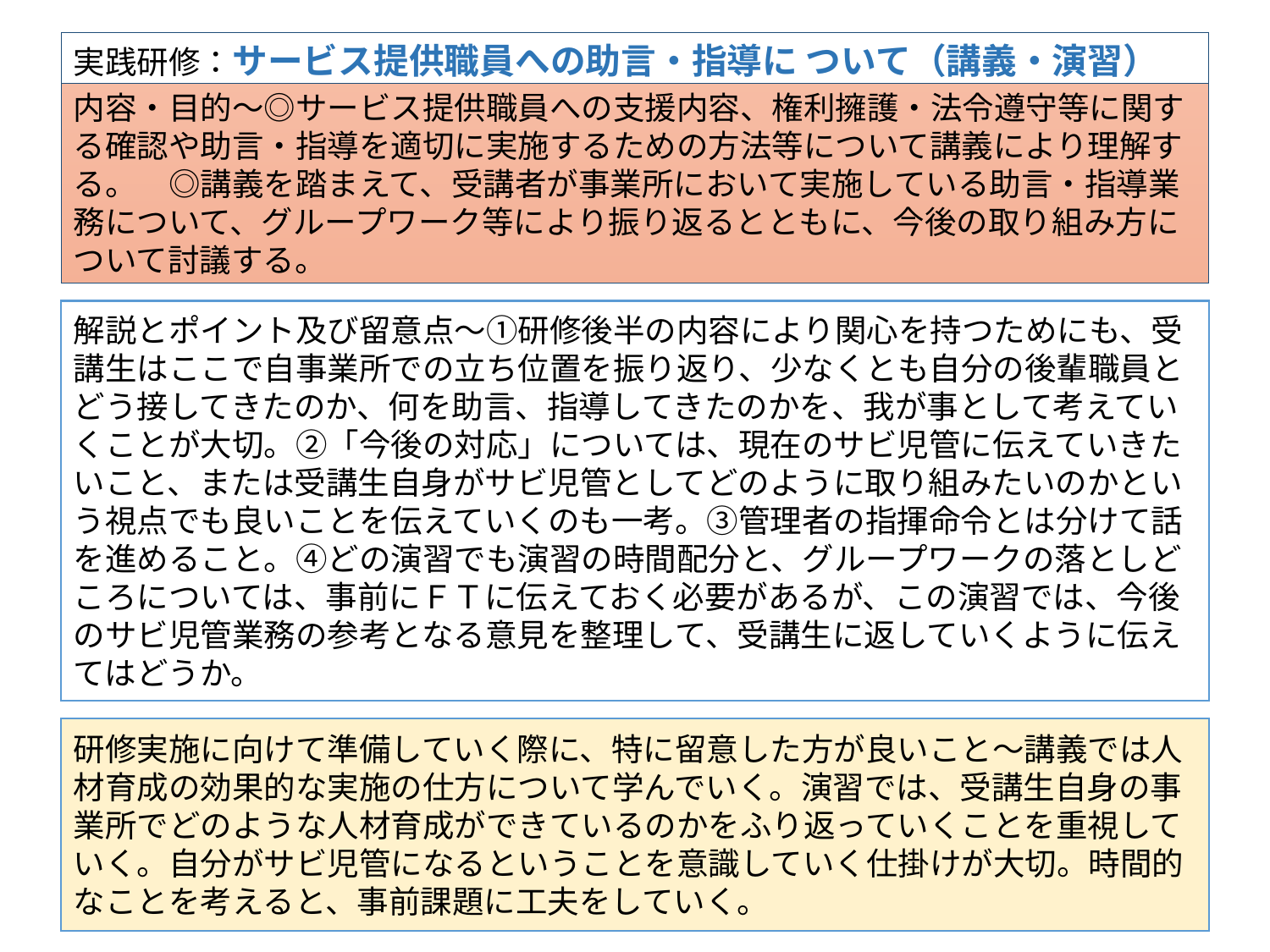

実践研修：サービス提供職員への助言・指導に ついて（講義・演習）
内容・目的～◎サービス提供職員への支援内容、権利擁護・法令遵守等に関する確認や助言・指導を適切に実施するための方法等について講義により理解する。　◎講義を踏まえて、受講者が事業所において実施している助言・指導業務について、グループワーク等により振り返るとともに、今後の取り組み方について討議する。
解説とポイント及び留意点～①研修後半の内容により関心を持つためにも、受講生はここで自事業所での立ち位置を振り返り、少なくとも自分の後輩職員とどう接してきたのか、何を助言、指導してきたのかを、我が事として考えていくことが大切。②「今後の対応」については、現在のサビ児管に伝えていきたいこと、または受講生自身がサビ児管としてどのように取り組みたいのかという視点でも良いことを伝えていくのも一考。③管理者の指揮命令とは分けて話を進めること。④どの演習でも演習の時間配分と、グループワークの落としどころについては、事前にＦＴに伝えておく必要があるが、この演習では、今後のサビ児管業務の参考となる意見を整理して、受講生に返していくように伝えてはどうか。
研修実施に向けて準備していく際に、特に留意した方が良いこと～講義では人材育成の効果的な実施の仕方について学んでいく。演習では、受講生自身の事業所でどのような人材育成ができているのかをふり返っていくことを重視していく。自分がサビ児管になるということを意識していく仕掛けが大切。時間的なことを考えると、事前課題に工夫をしていく。